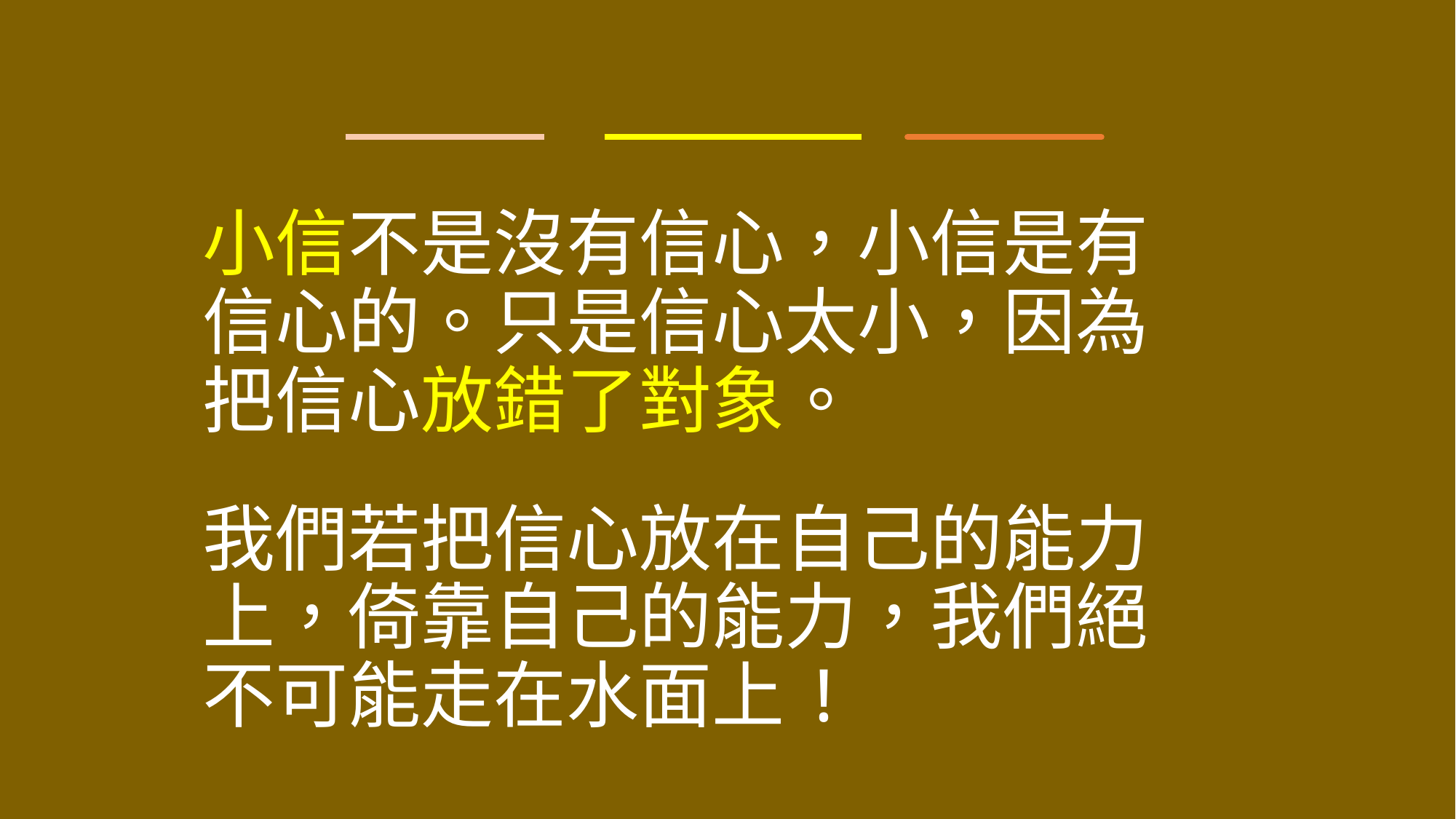

小信不是沒有信心，小信是有信心的。只是信心太小，因為把信心放錯了對象。

我們若把信心放在自己的能力上，倚靠自己的能力，我們絕不可能走在水面上!